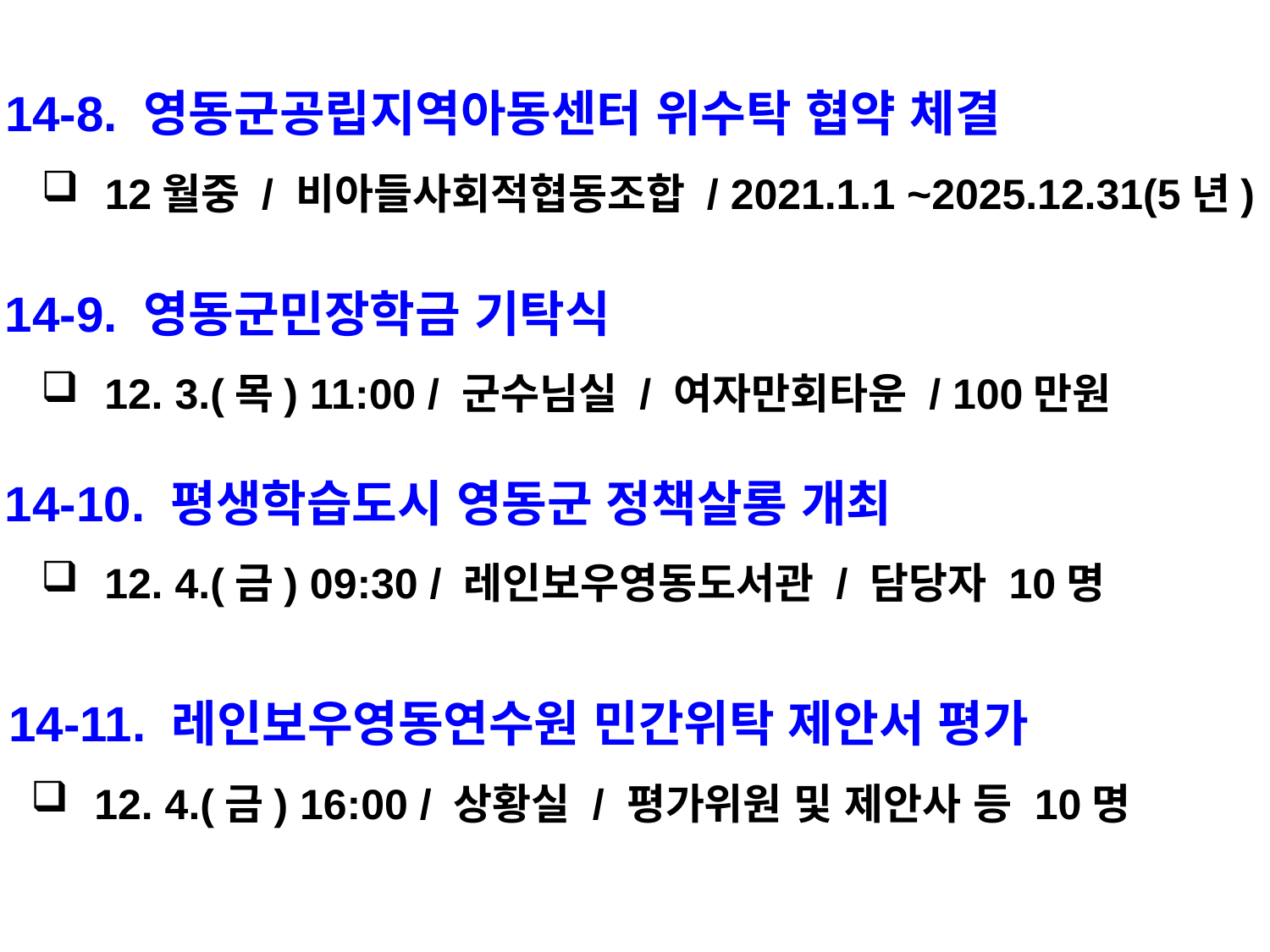

14-8. 영동군공립지역아동센터 위수탁 협약 체결
12월중 / 비아들사회적협동조합 / 2021.1.1 ~2025.12.31(5년)

  14-9. 영동군민장학금 기탁식
12. 3.(목) 11:00 / 군수님실 / 여자만회타운 / 100만원
  14-10. 평생학습도시 영동군 정책살롱 개최
12. 4.(금) 09:30 / 레인보우영동도서관 / 담당자 10명
   14-11. 레인보우영동연수원 민간위탁 제안서 평가
12. 4.(금) 16:00 / 상황실 / 평가위원 및 제안사 등 10명